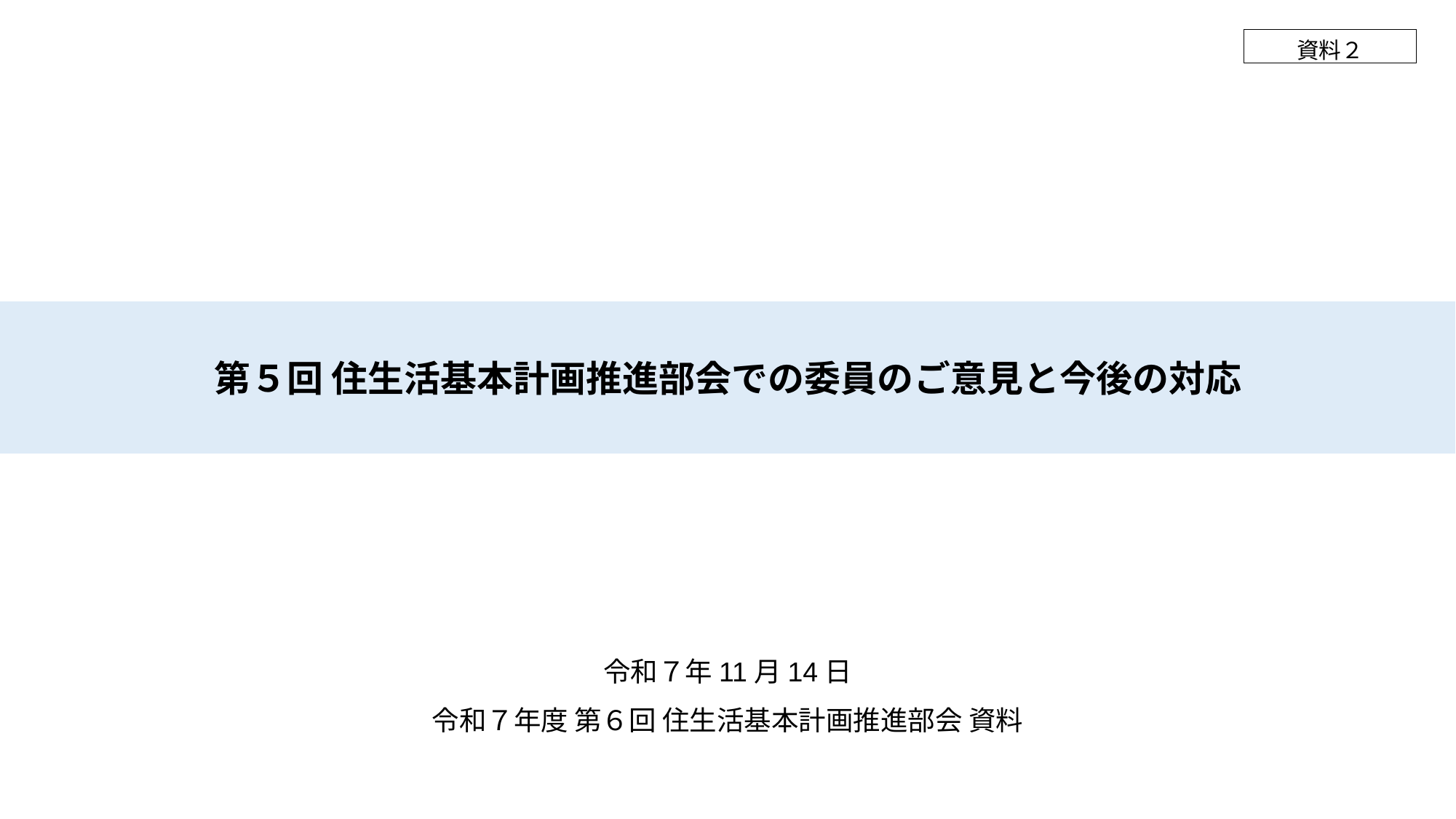

資料２
第５回 住生活基本計画推進部会での委員のご意見と今後の対応
令和７年11月14日
令和７年度 第６回 住生活基本計画推進部会 資料